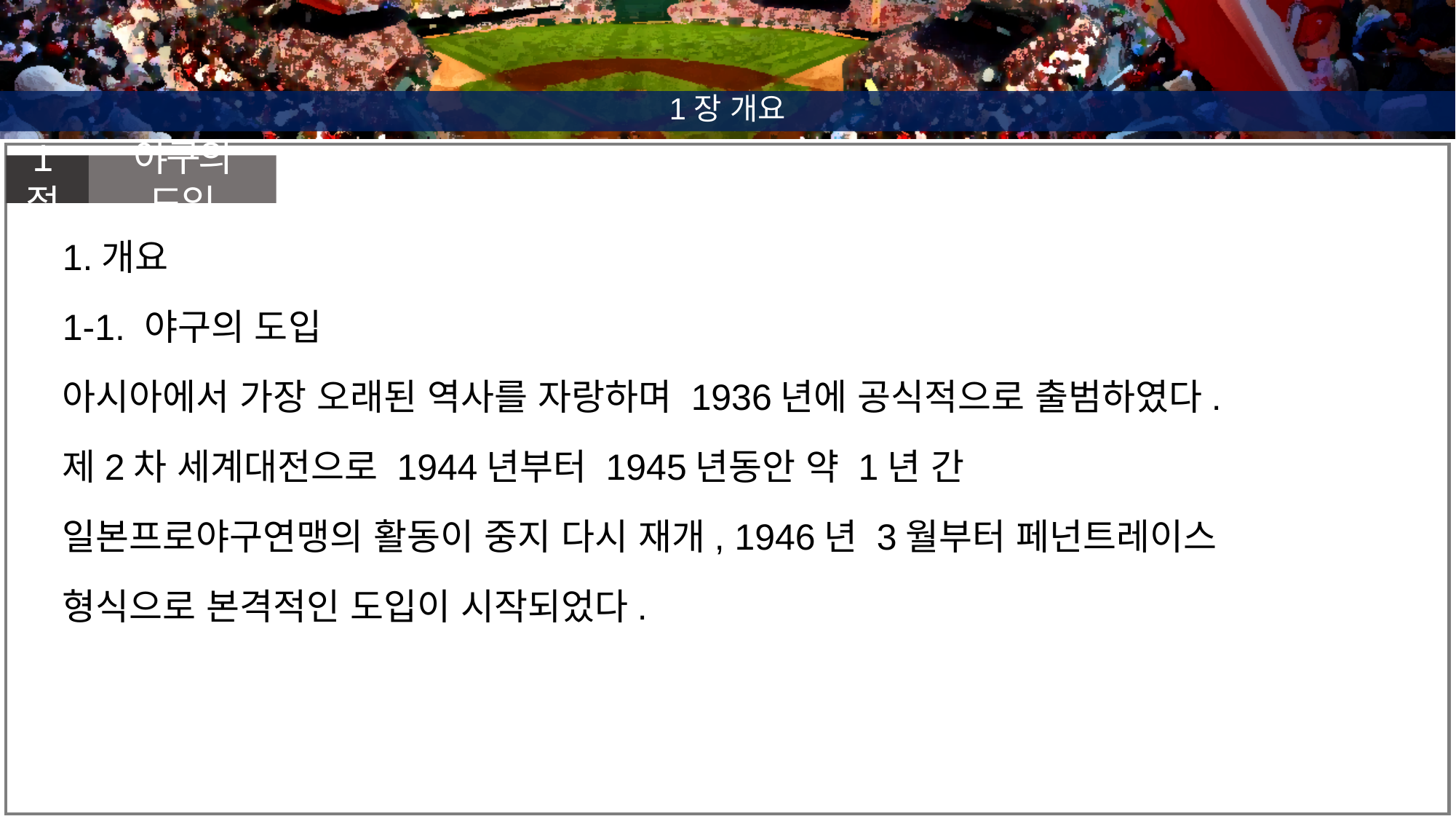

1장 개요

1절
야구의 도입
1.개요
1-1. 야구의 도입
아시아에서 가장 오래된 역사를 자랑하며 1936년에 공식적으로 출범하였다.
제2차 세계대전으로 1944년부터 1945년동안 약 1년 간 일본프로야구연맹의 활동이 중지 다시 재개, 1946년 3월부터 페넌트레이스 형식으로 본격적인 도입이 시작되었다.